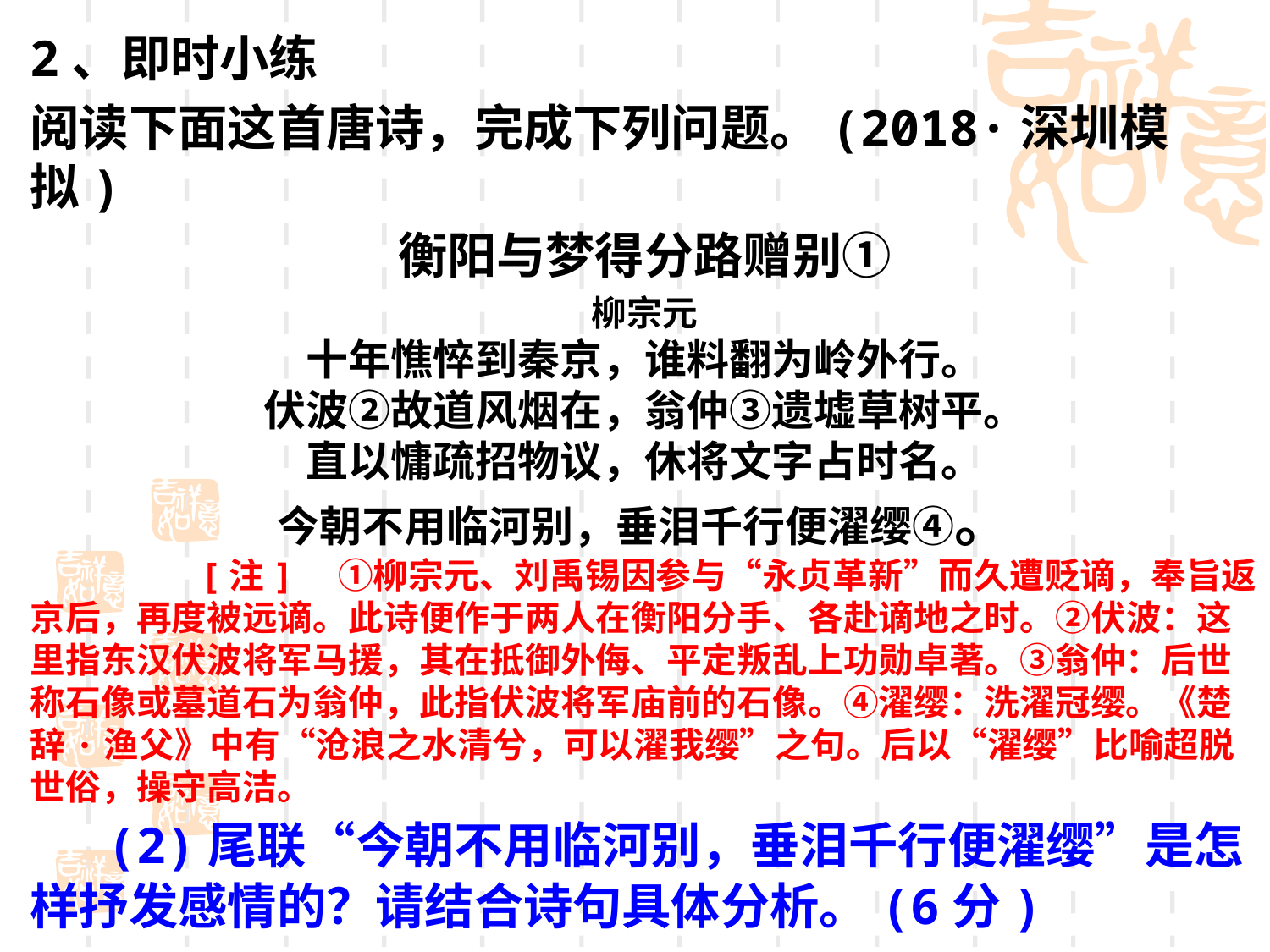

2、即时小练
阅读下面这首唐诗，完成下列问题。(2018·深圳模拟)
衡阳与梦得分路赠别①
柳宗元
十年憔悴到秦京，谁料翻为岭外行。
伏波②故道风烟在，翁仲③遗墟草树平。
直以慵疏招物议，休将文字占时名。
今朝不用临河别，垂泪千行便濯缨④。
        [注]　①柳宗元、刘禹锡因参与“永贞革新”而久遭贬谪，奉旨返京后，再度被远谪。此诗便作于两人在衡阳分手、各赴谪地之时。②伏波：这里指东汉伏波将军马援，其在抵御外侮、平定叛乱上功勋卓著。③翁仲：后世称石像或墓道石为翁仲，此指伏波将军庙前的石像。④濯缨：洗濯冠缨。《楚辞·渔父》中有“沧浪之水清兮，可以濯我缨”之句。后以“濯缨”比喻超脱世俗，操守高洁。
    (2)尾联“今朝不用临河别，垂泪千行便濯缨”是怎样抒发感情的？请结合诗句具体分析。(6分)